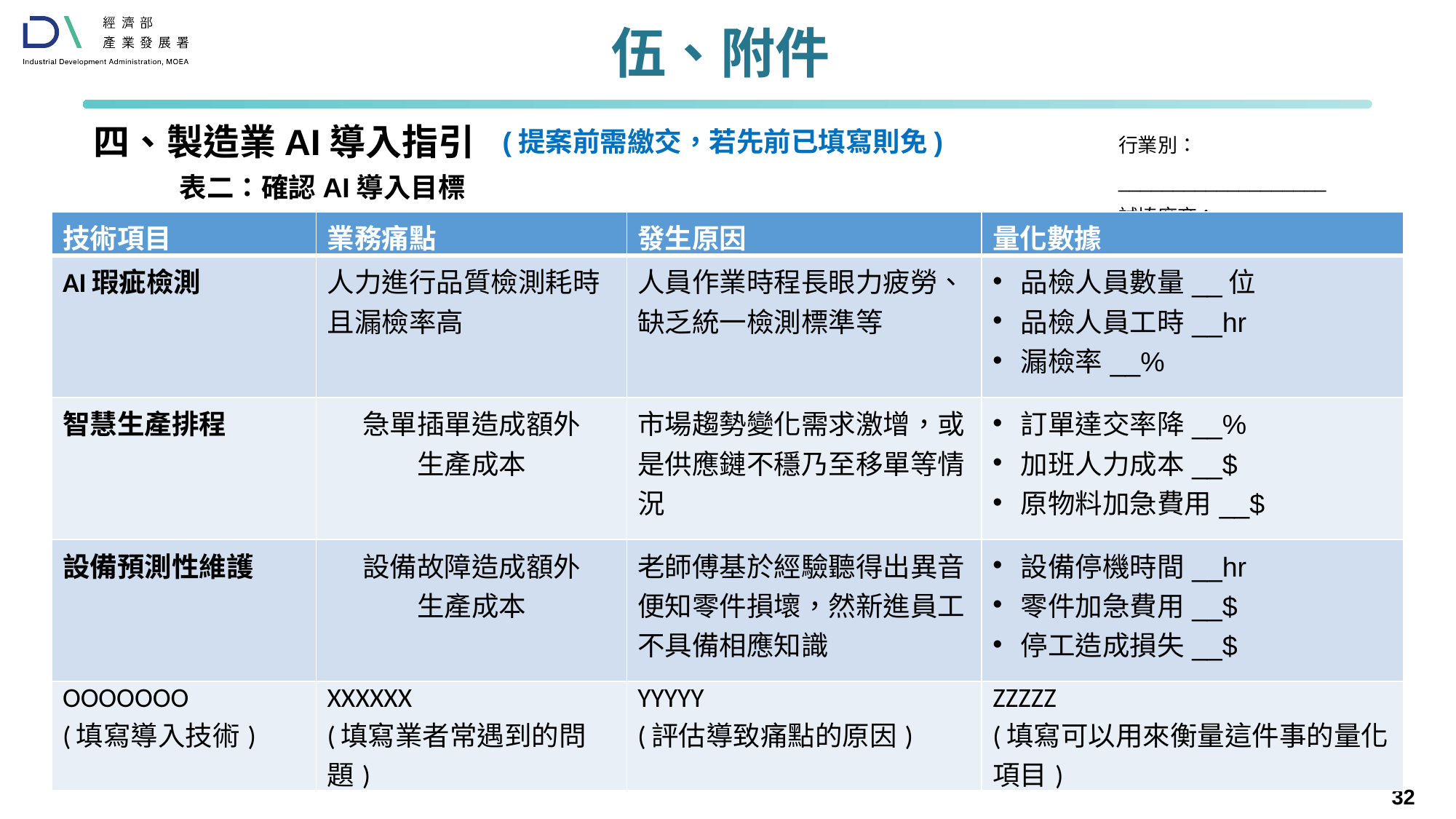

伍、附件
四、製造業AI導入指引
行業別：___________________
試填廠商： _______________
(提案前需繳交，若先前已填寫則免)
表二：確認AI導入目標
| 技術項目 | 業務痛點 | 發生原因 | 量化數據 |
| --- | --- | --- | --- |
| AI瑕疵檢測 | 人力進行品質檢測耗時且漏檢率高 | 人員作業時程長眼力疲勞、缺乏統一檢測標準等 | 品檢人員數量\_\_位 品檢人員工時\_\_hr 漏檢率\_\_% |
| 智慧生產排程 | 急單插單造成額外 生產成本 | 市場趨勢變化需求激增，或是供應鏈不穩乃至移單等情況 | 訂單達交率降\_\_% 加班人力成本\_\_$ 原物料加急費用\_\_$ |
| 設備預測性維護 | 設備故障造成額外 生產成本 | 老師傅基於經驗聽得出異音便知零件損壞，然新進員工不具備相應知識 | 設備停機時間\_\_hr 零件加急費用\_\_$ 停工造成損失\_\_$ |
| OOOOOOO (填寫導入技術) | XXXXXX (填寫業者常遇到的問題) | YYYYY (評估導致痛點的原因) | ZZZZZ (填寫可以用來衡量這件事的量化項目) |
32